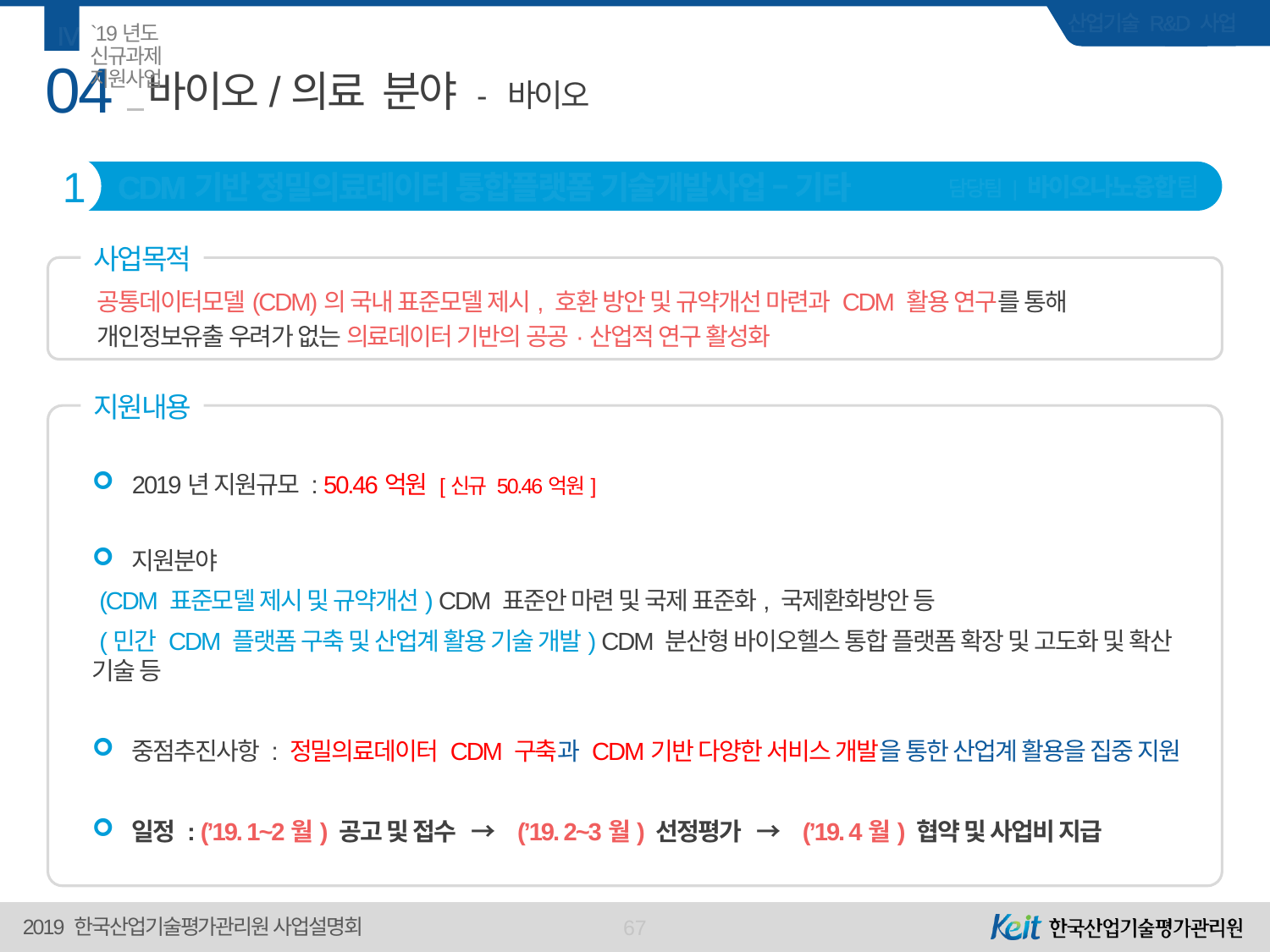

Ⅳ
`19년도 신규과제 지원사업
04
# 바이오/의료  분야 -  바이오
1
CDM기반 정밀의료데이터 통합플랫폼 기술개발사업 – 기타
담당팀 | 바이오나노융합팀
사업목적

공통데이터모델(CDM)의 국내 표준모델 제시, 호환 방안 및 규약개선 마련과 CDM 활용 연구를 통해
개인정보유출 우려가 없는 의료데이터 기반의 공공·산업적 연구 활성화
지원내용

2019년 지원규모 : 50.46억원 [신규 50.46억원]

지원분야
 (CDM 표준모델 제시 및 규약개선) CDM 표준안 마련 및 국제 표준화, 국제환화방안 등
 (민간 CDM 플랫폼 구축 및 산업계 활용 기술 개발) CDM 분산형 바이오헬스 통합 플랫폼 확장 및 고도화 및 확산 기술 등

중점추진사항 : 정밀의료데이터 CDM 구축과 CDM기반 다양한 서비스 개발을 통한 산업계 활용을 집중 지원

일정 : (’19. 1~2월) 공고 및 접수   →   (’19. 2~3월) 선정평가   →   (’19. 4월) 협약 및 사업비 지급
67